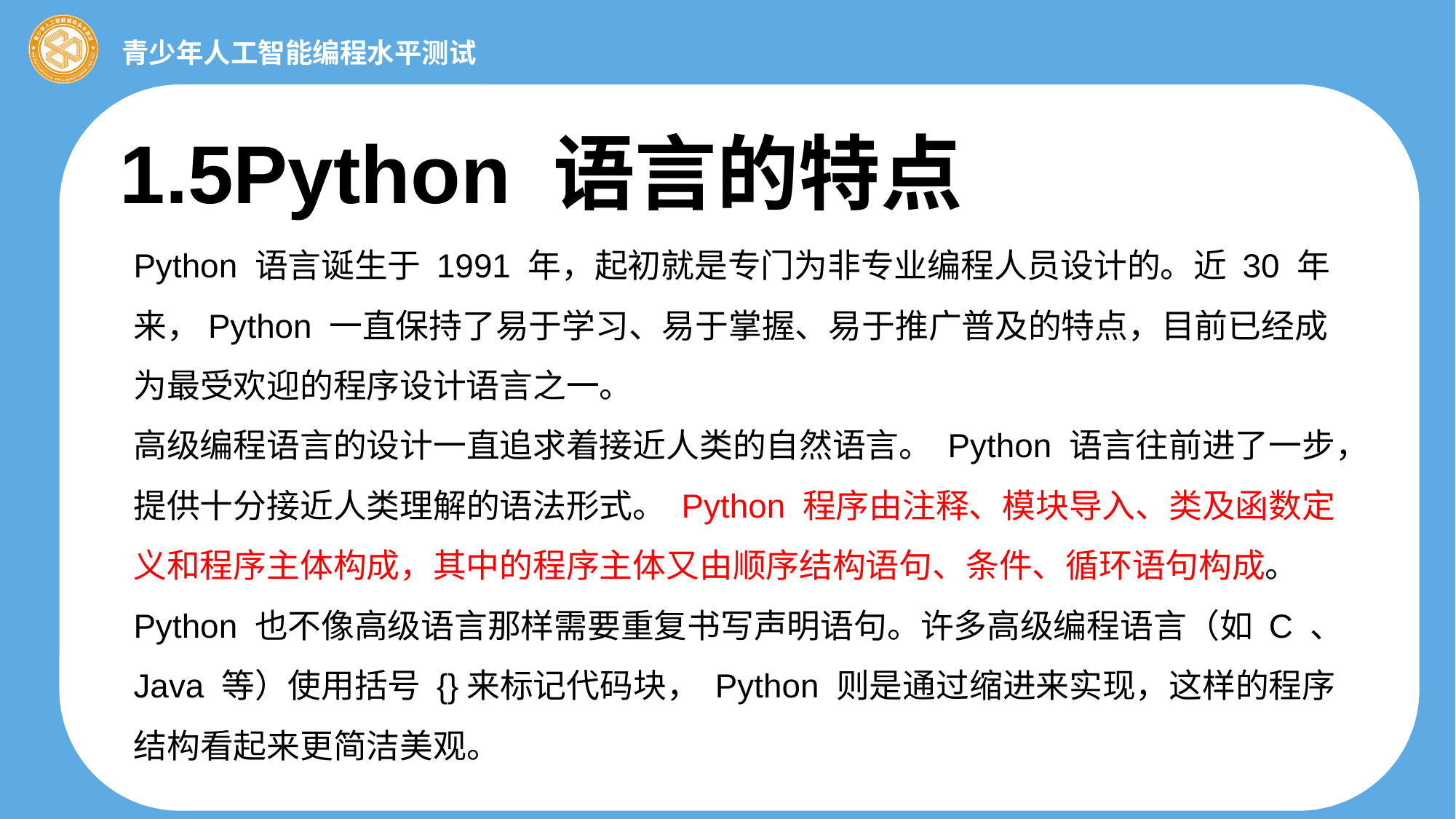

1.5Python 语言的特点
Python 语言诞生于 1991 年，起初就是专门为非专业编程人员设计的。近 30 年来，Python 一直保持了易于学习、易于掌握、易于推广普及的特点，目前已经成为最受欢迎的程序设计语言之一。
高级编程语言的设计一直追求着接近人类的自然语言。 Python 语言往前进了一步，提供十分接近人类理解的语法形式。 Python 程序由注释、模块导入、类及函数定义和程序主体构成，其中的程序主体又由顺序结构语句、条件、循环语句构成。      Python 也不像高级语言那样需要重复书写声明语句。许多高级编程语言（如 C 、 Java 等）使用括号 {}来标记代码块， Python 则是通过缩进来实现，这样的程序结构看起来更简洁美观。